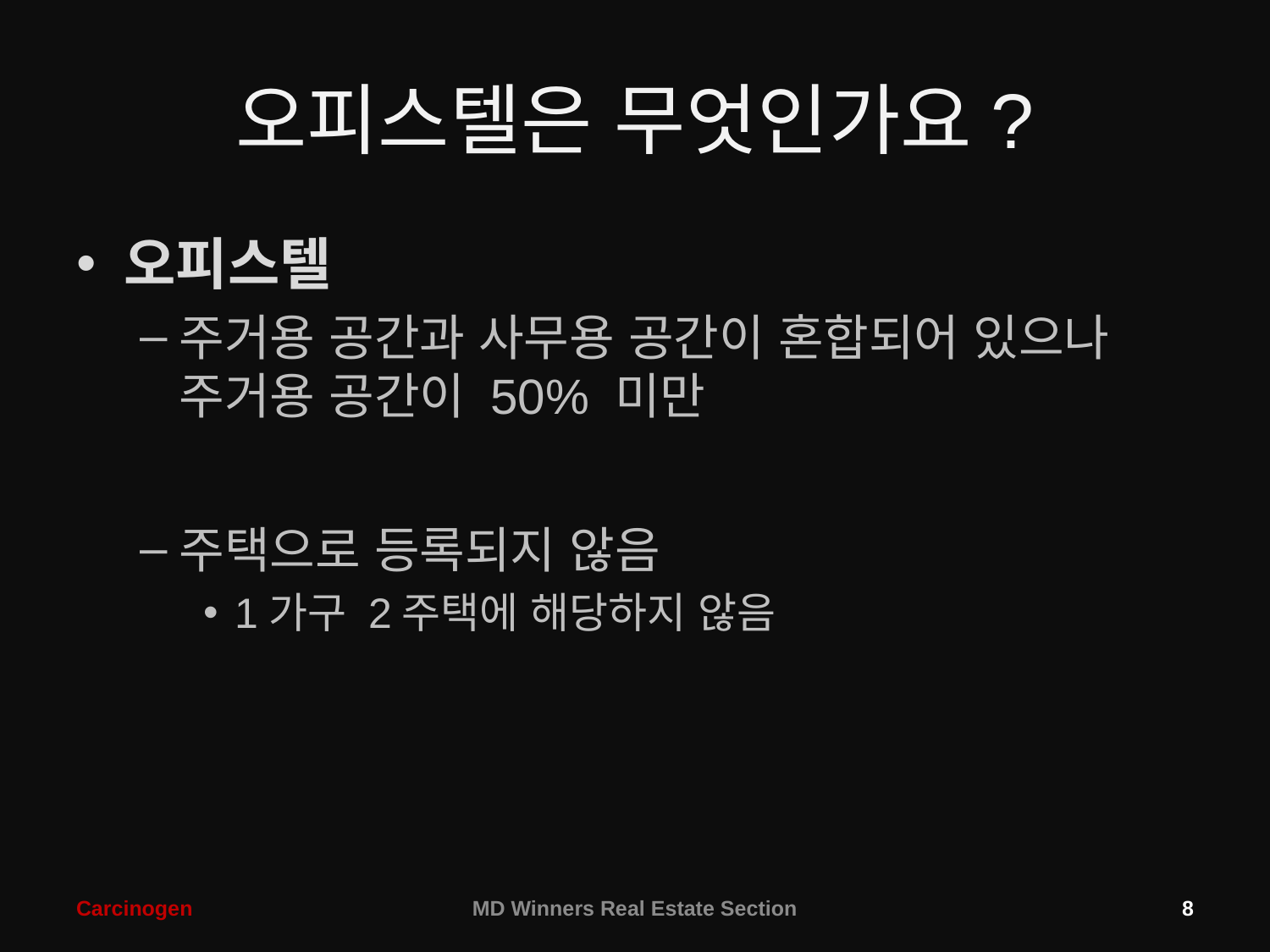

# 오피스텔은 무엇인가요?
오피스텔
주거용 공간과 사무용 공간이 혼합되어 있으나 주거용 공간이 50% 미만

주택으로 등록되지 않음
1가구 2주택에 해당하지 않음

Carcinogen
MD Winners Real Estate Section
8